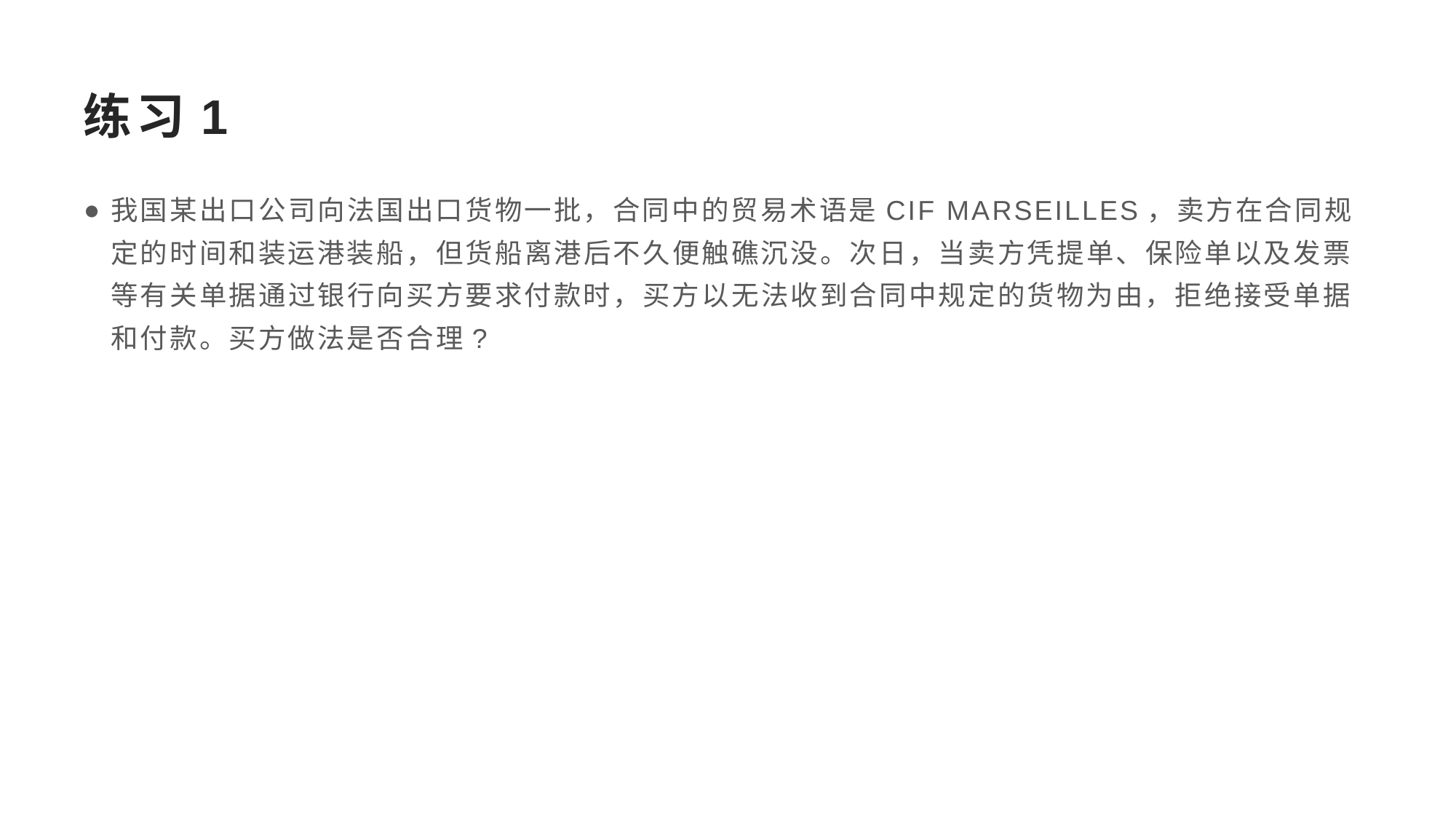

# 练习1
我国某出口公司向法国出口货物一批，合同中的贸易术语是CIF MARSEILLES，卖方在合同规定的时间和装运港装船，但货船离港后不久便触礁沉没。次日，当卖方凭提单、保险单以及发票等有关单据通过银行向买方要求付款时，买方以无法收到合同中规定的货物为由，拒绝接受单据和付款。买方做法是否合理?